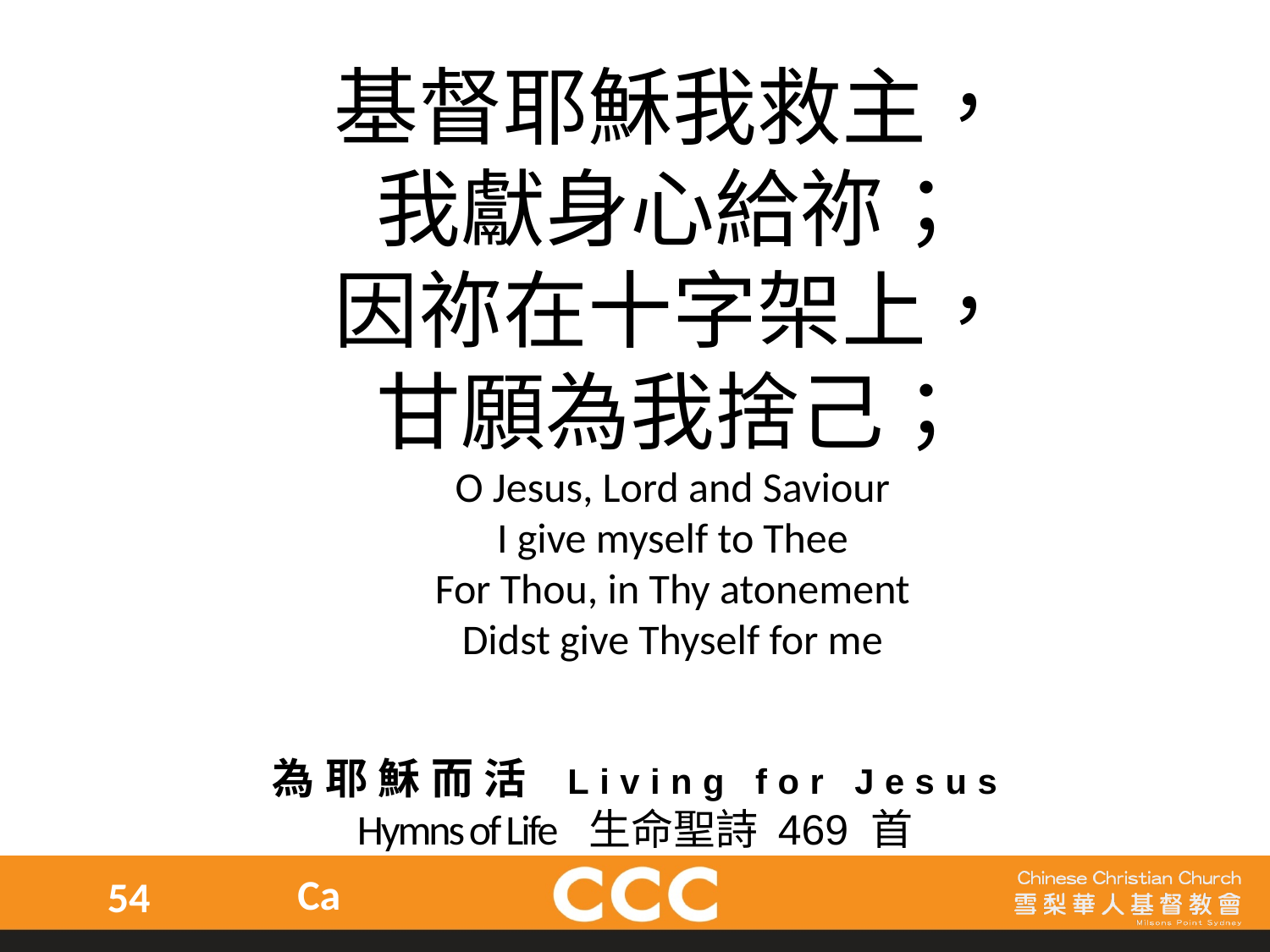

基督耶穌我救主，
我獻身心給祢；
因祢在十字架上，
甘願為我捨己；
O Jesus, Lord and Saviour
I give myself to Thee
For Thou, in Thy atonement
Didst give Thyself for me
為耶穌而活 Living for Jesus
Hymns of Life   生命聖詩 469 首
Ca
54